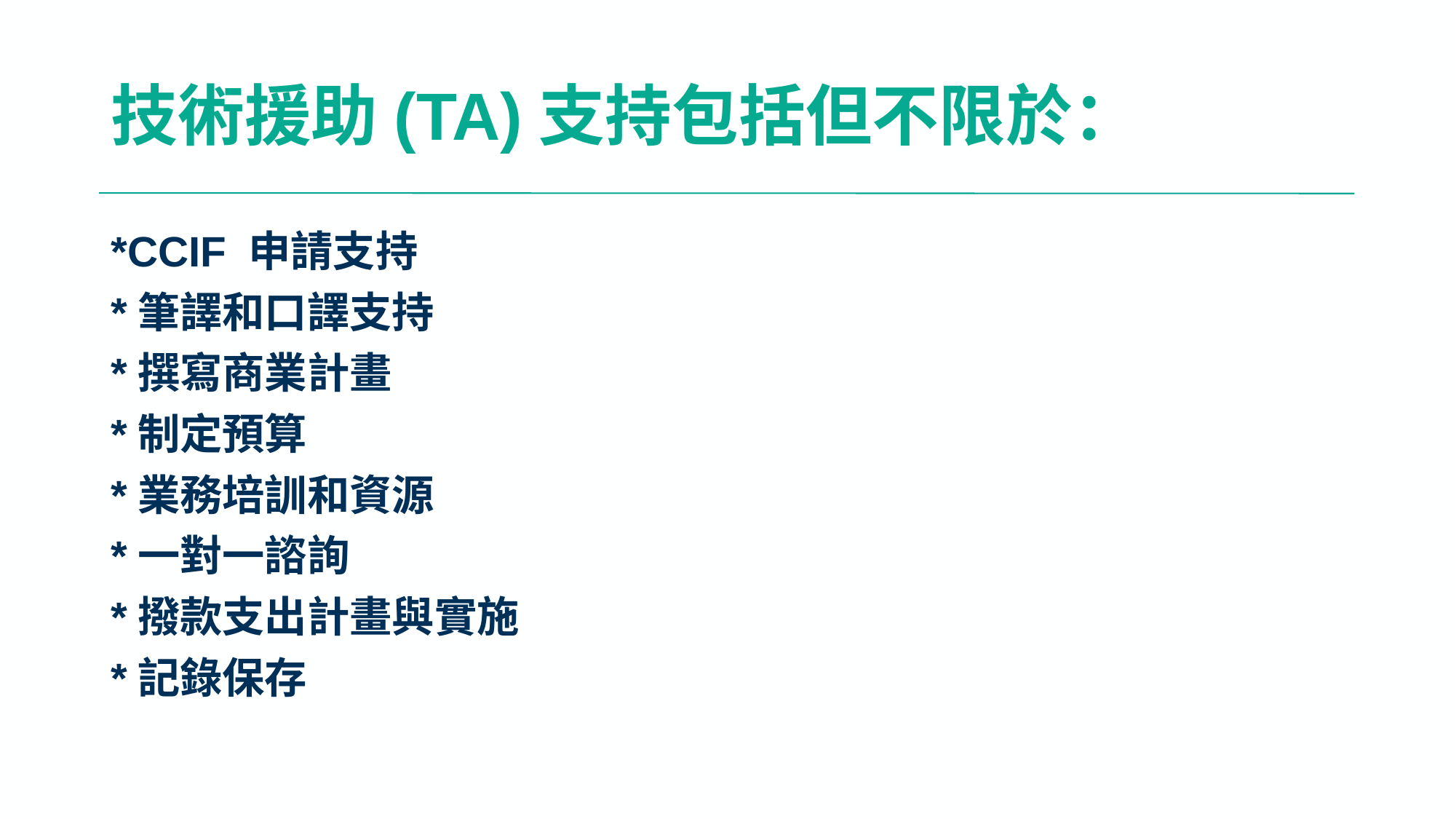

# 技術援助(TA)支持包括但不限於：
*CCIF 申請支持
*筆譯和口譯支持
*撰寫商業計畫
*制定預算
*業務培訓和資源
*一對一諮詢
*撥款支出計畫與實施
*記錄保存